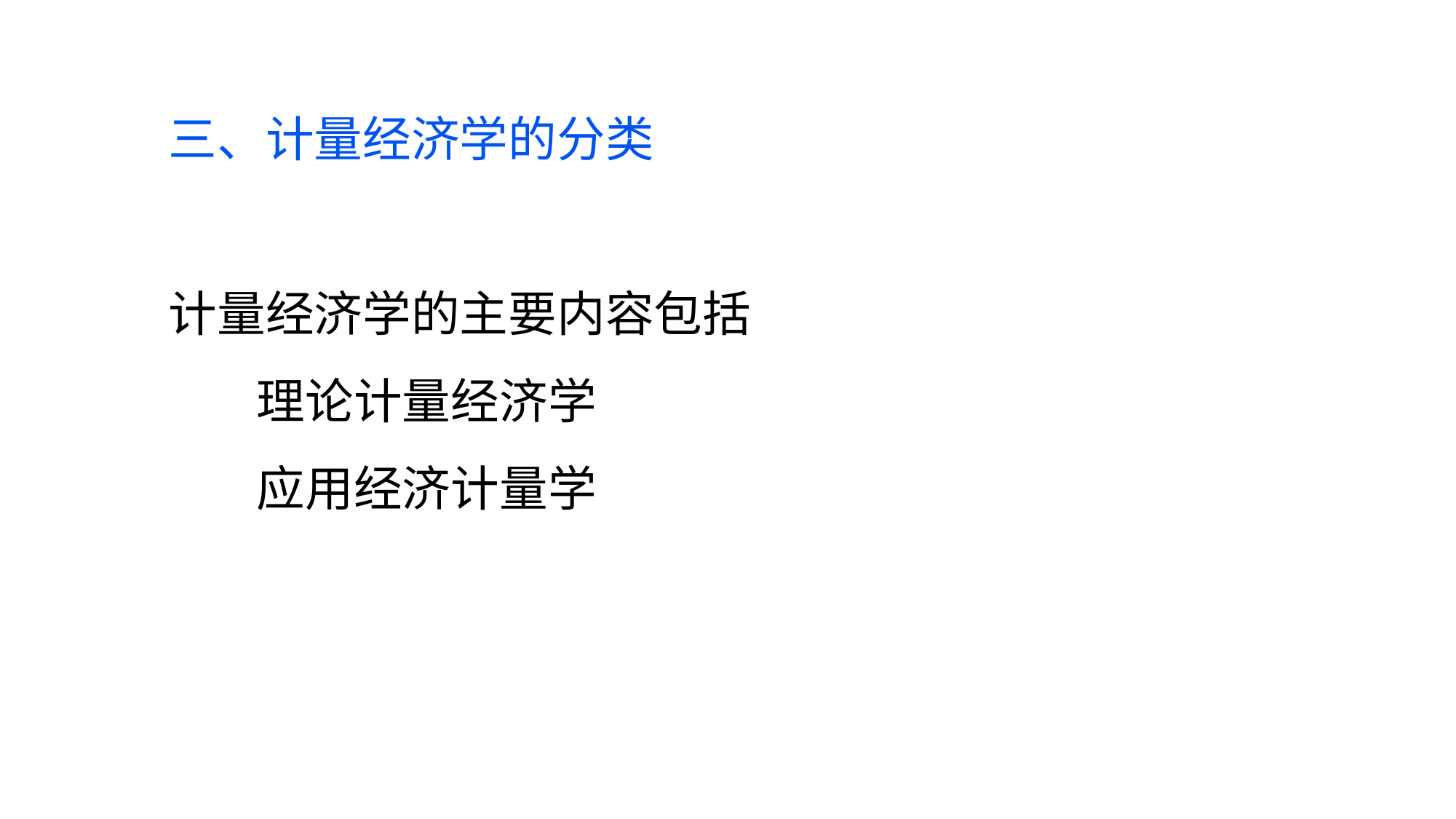

三、计量经济学的分类

计量经济学的主要内容包括
       理论计量经济学
       应用经济计量学